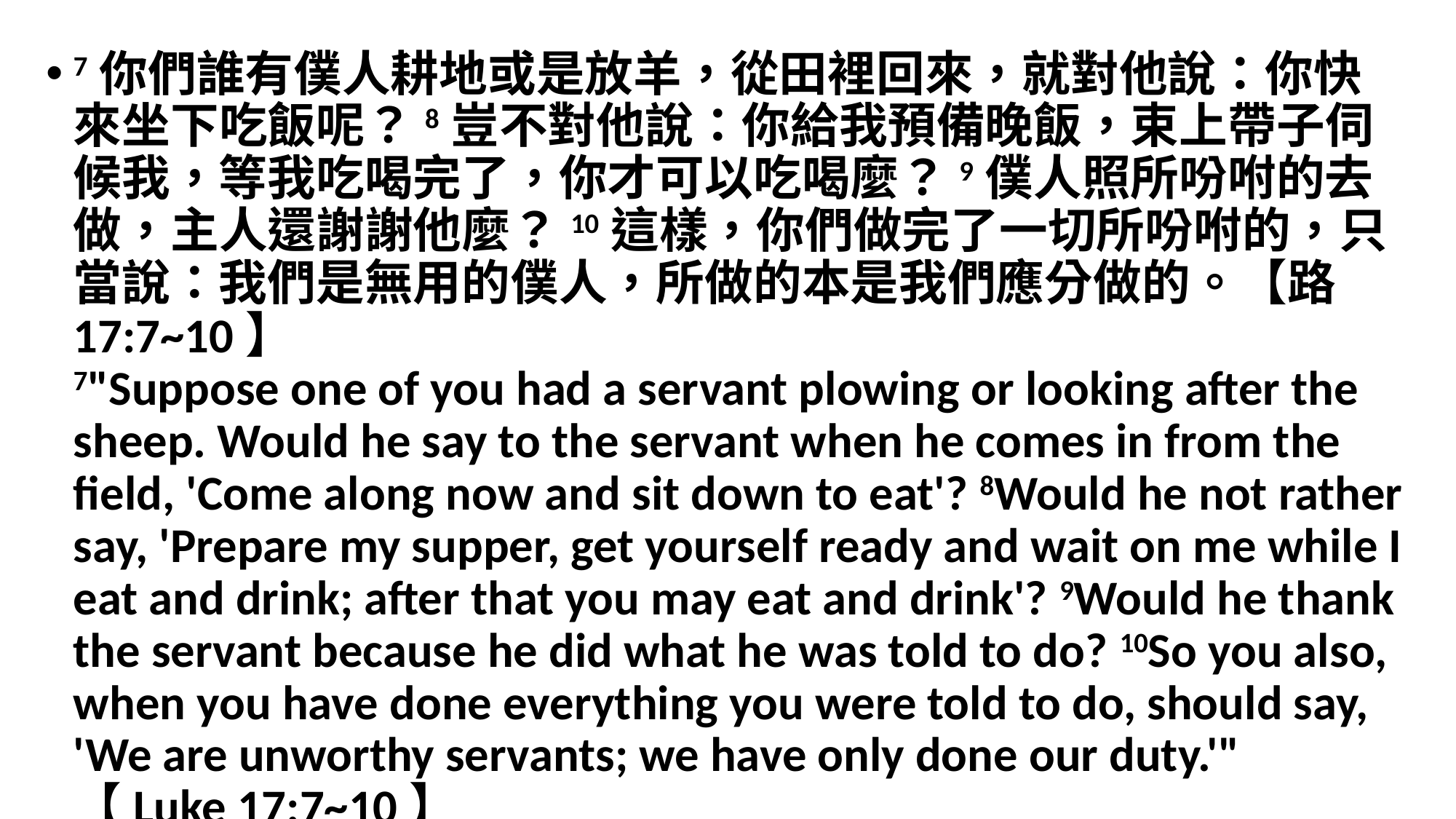

7你們誰有僕人耕地或是放羊，從田裡回來，就對他說：你快來坐下吃飯呢？8豈不對他說：你給我預備晚飯，束上帶子伺候我，等我吃喝完了，你才可以吃喝麼？9僕人照所吩咐的去做，主人還謝謝他麼？10這樣，你們做完了一切所吩咐的，只當說：我們是無用的僕人，所做的本是我們應分做的。【路 17:7~10】
7"Suppose one of you had a servant plowing or looking after the sheep. Would he say to the servant when he comes in from the field, 'Come along now and sit down to eat'? 8Would he not rather say, 'Prepare my supper, get yourself ready and wait on me while I eat and drink; after that you may eat and drink'? 9Would he thank the servant because he did what he was told to do? 10So you also, when you have done everything you were told to do, should say, 'We are unworthy servants; we have only done our duty.'" 【Luke 17:7~10】
#